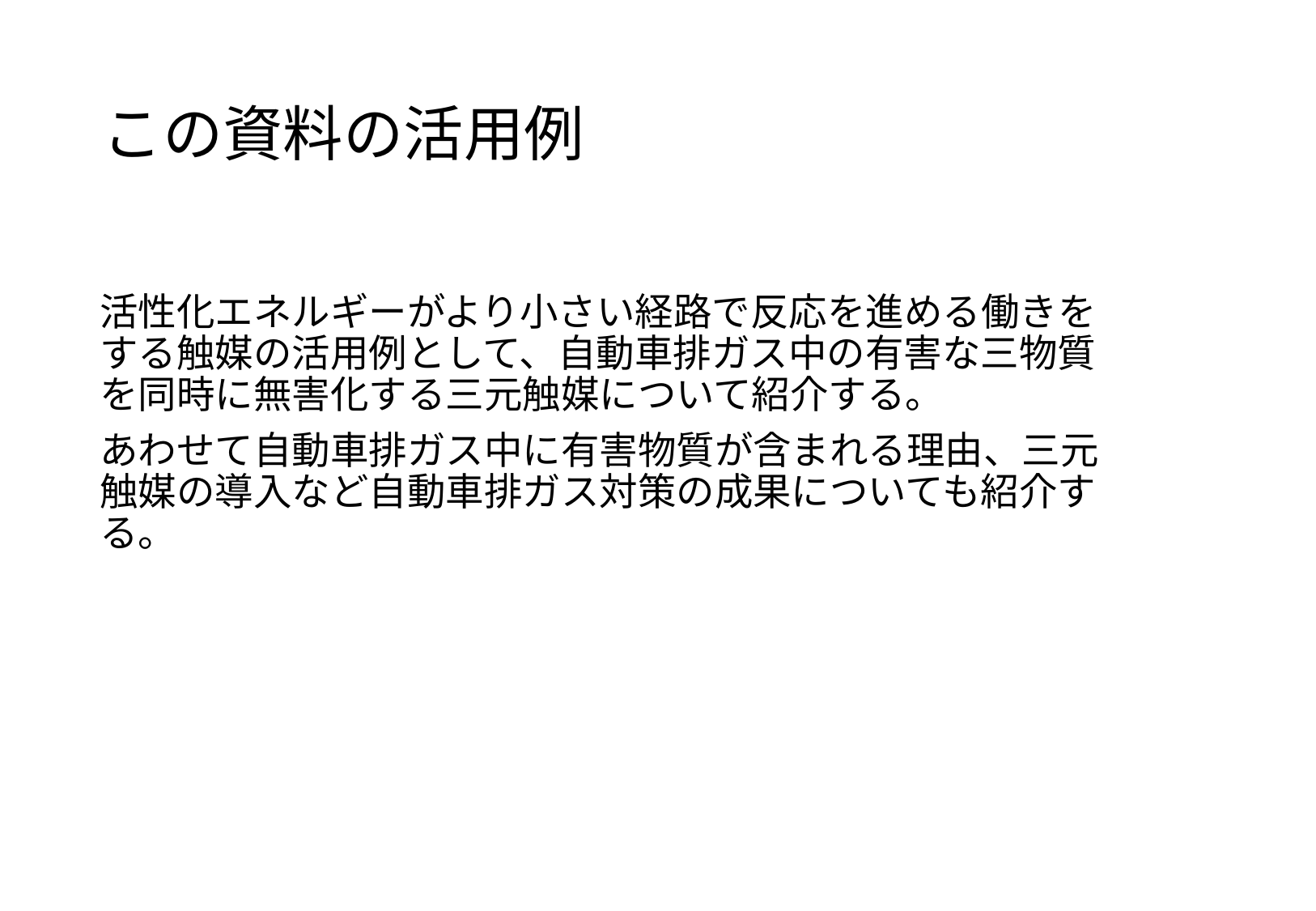

# この資料の活用例
活性化エネルギーがより小さい経路で反応を進める働きをする触媒の活用例として、自動車排ガス中の有害な三物質を同時に無害化する三元触媒について紹介する。
あわせて自動車排ガス中に有害物質が含まれる理由、三元触媒の導入など自動車排ガス対策の成果についても紹介する。